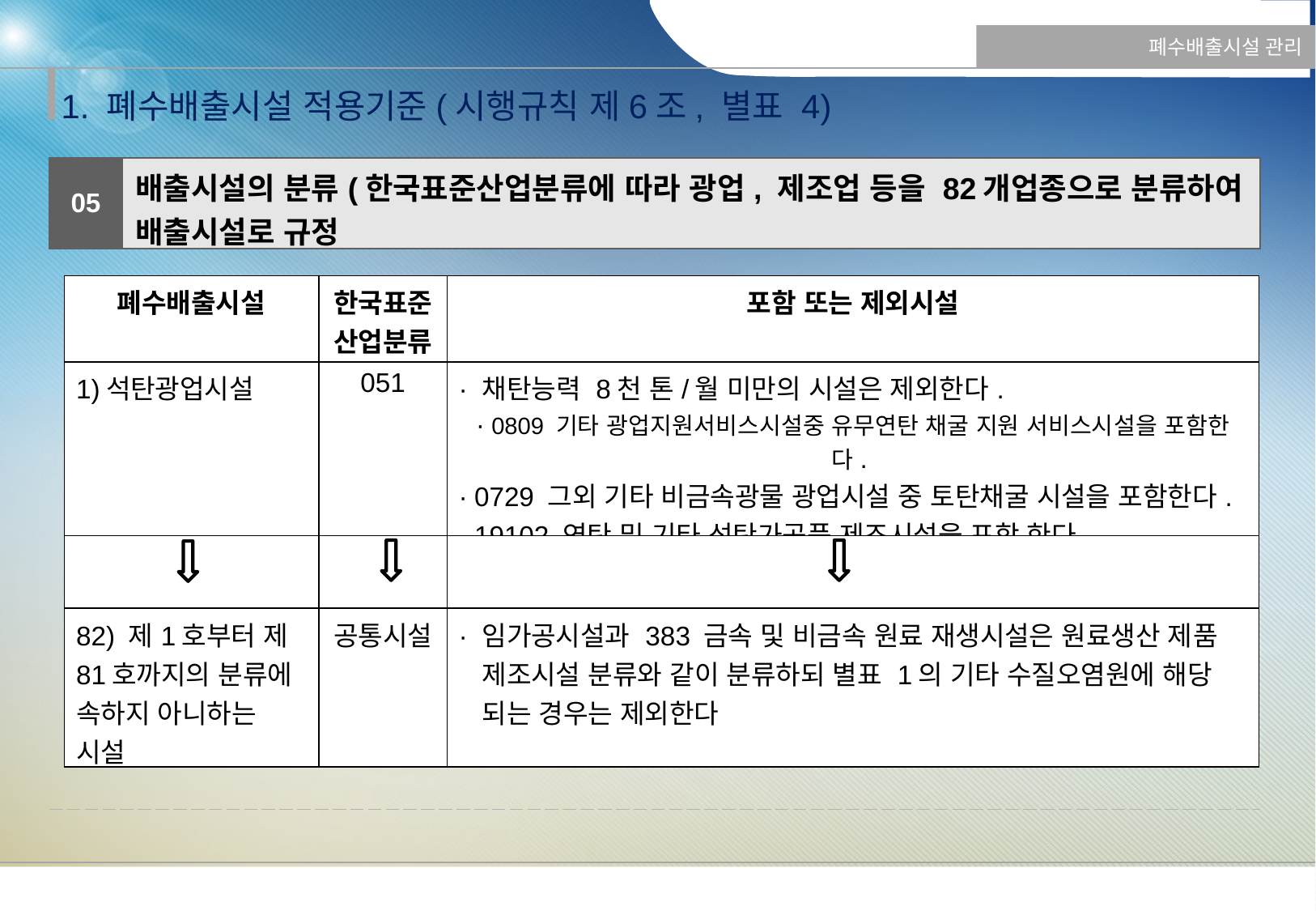

폐수배출시설 관리
1. 폐수배출시설 적용기준(시행규칙 제6조, 별표 4)
| 05 | 배출시설의 분류(한국표준산업분류에 따라 광업, 제조업 등을 82개업종으로 분류하여 배출시설로 규정 |
| --- | --- |
|  |  |
| 폐수배출시설 | 한국표준 산업분류 | 포함 또는 제외시설 |
| --- | --- | --- |
| 1)석탄광업시설 | 051 | ∙ 채탄능력 8천 톤/월 미만의 시설은 제외한다. ∙ 0809 기타 광업지원서비스시설중 유무연탄 채굴 지원 서비스시설을 포함한다. ∙ 0729 그외 기타 비금속광물 광업시설 중 토탄채굴 시설을 포함한다. ∙ 19102 연탄 및 기타 석탄가공품 제조시설을 포함 한다 |
|  |  |  |
| 82) 제1호부터 제81호까지의 분류에 속하지 아니하는 시설 | 공통시설 | ∙ 임가공시설과 383 금속 및 비금속 원료 재생시설은 원료생산 제품 제조시설 분류와 같이 분류하되 별표 1의 기타 수질오염원에 해당 되는 경우는 제외한다 |